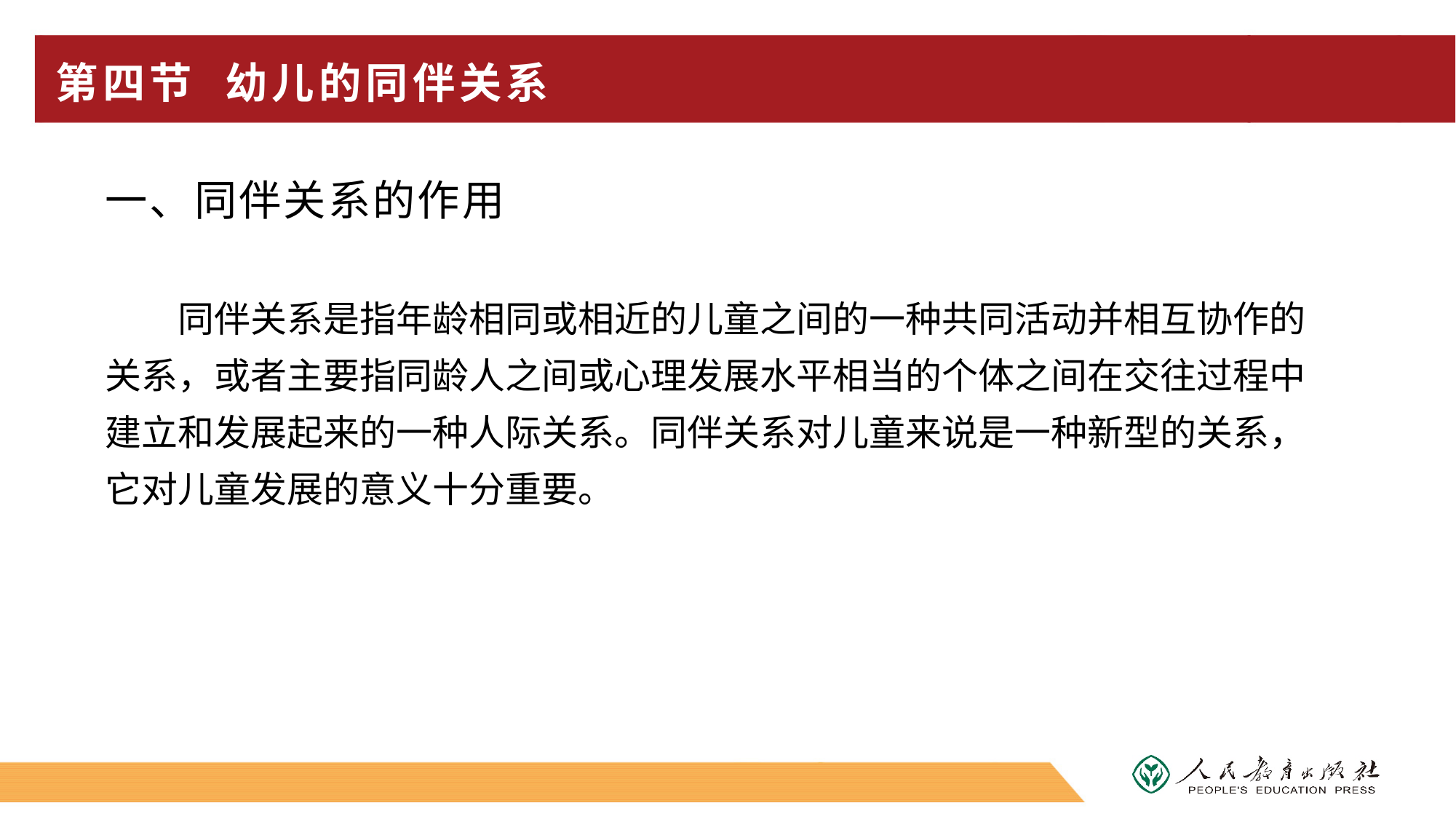

# 第四节  幼儿的同伴关系
一、同伴关系的作用
同伴关系是指年龄相同或相近的儿童之间的一种共同活动并相互协作的关系，或者主要指同龄人之间或心理发展水平相当的个体之间在交往过程中建立和发展起来的一种人际关系。同伴关系对儿童来说是一种新型的关系，它对儿童发展的意义十分重要。